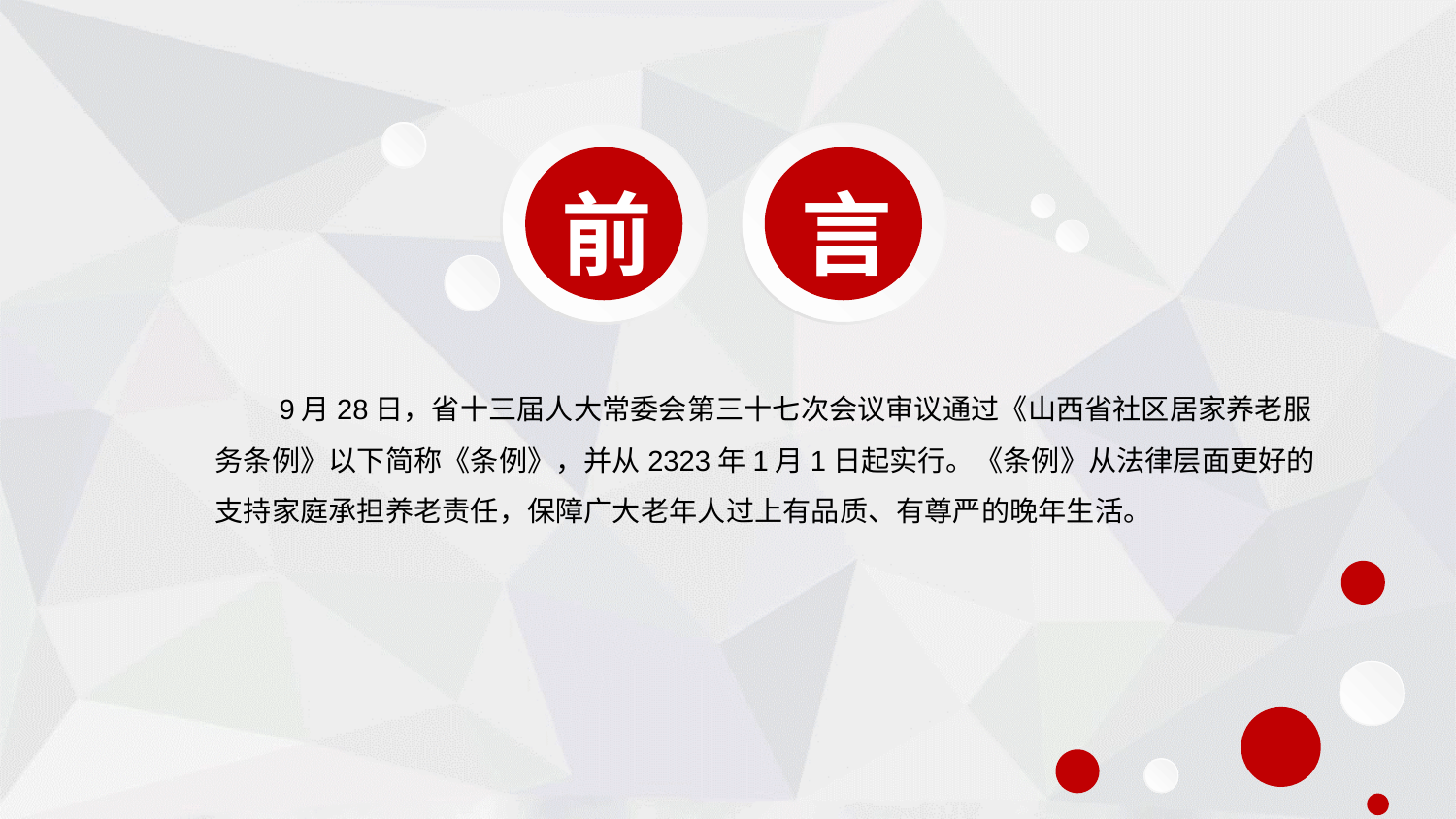

前

言

        9月28日，省十三届人大常委会第三十七次会议审议通过《山西省社区居家养老服务条例》以下简称《条例》，并从2323年1月1日起实行。《条例》从法律层面更好的支持家庭承担养老责任，保障广大老年人过上有品质、有尊严的晚年生活。